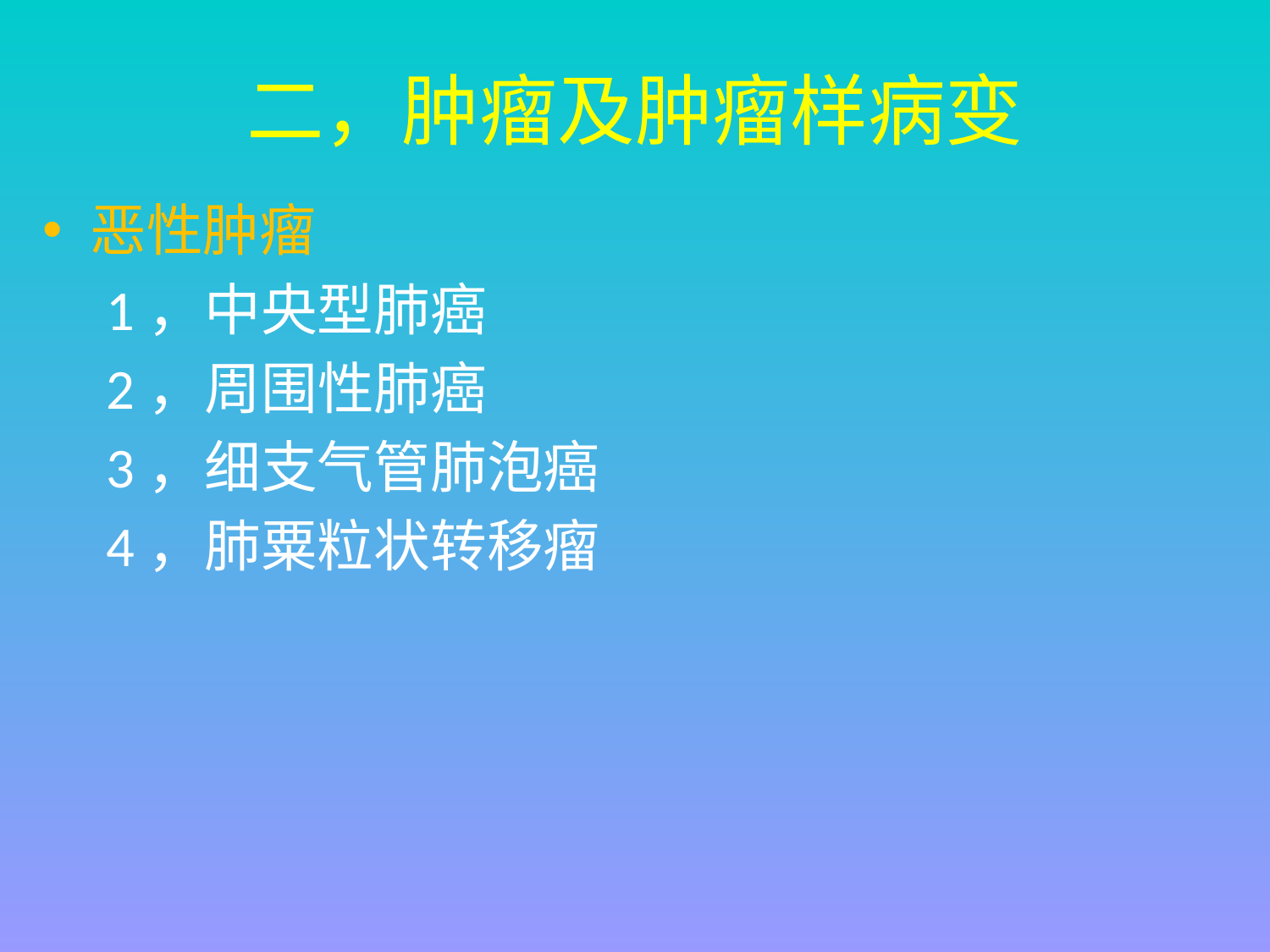

# 二，肿瘤及肿瘤样病变
恶性肿瘤
     1，中央型肺癌
     2，周围性肺癌
     3，细支气管肺泡癌
     4，肺粟粒状转移瘤